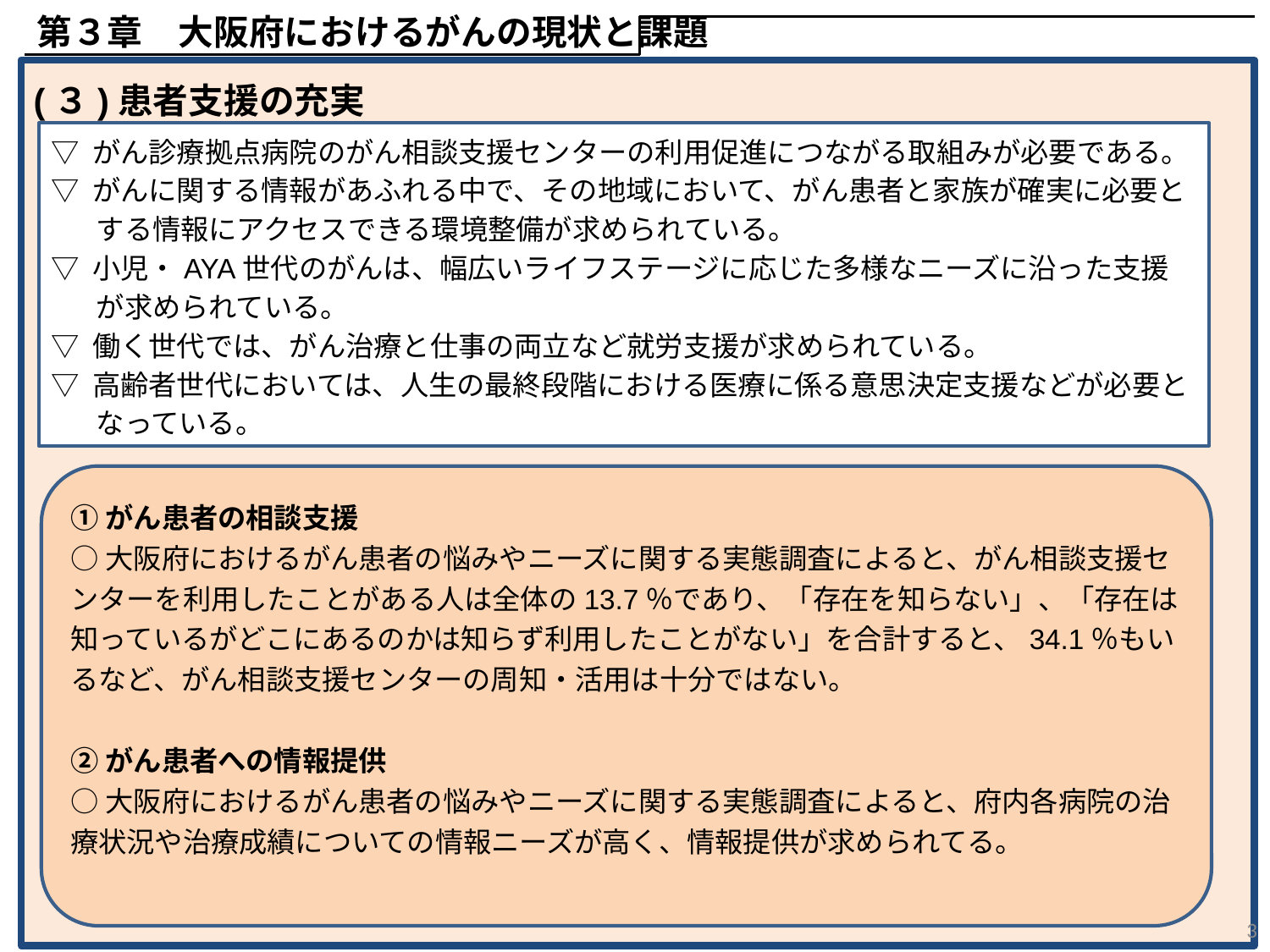

第３章　大阪府におけるがんの現状と課題

(３)患者支援の充実

▽ がん診療拠点病院のがん相談支援センターの利用促進につながる取組みが必要である。
▽ がんに関する情報があふれる中で、その地域において、がん患者と家族が確実に必要とする情報にアクセスできる環境整備が求められている。
▽ 小児・AYA世代のがんは、幅広いライフステージに応じた多様なニーズに沿った支援が求められている。
▽ 働く世代では、がん治療と仕事の両立など就労支援が求められている。
▽ 高齢者世代においては、人生の最終段階における医療に係る意思決定支援などが必要となっている。
①がん患者の相談支援
○大阪府におけるがん患者の悩みやニーズに関する実態調査によると、がん相談支援センターを利用したことがある人は全体の13.7％であり、「存在を知らない」、「存在は知っているがどこにあるのかは知らず利用したことがない」を合計すると、34.1％もいるなど、がん相談支援センターの周知・活用は十分ではない。

②がん患者への情報提供
○大阪府におけるがん患者の悩みやニーズに関する実態調査によると、府内各病院の治療状況や治療成績についての情報ニーズが高く、情報提供が求められてる。

3